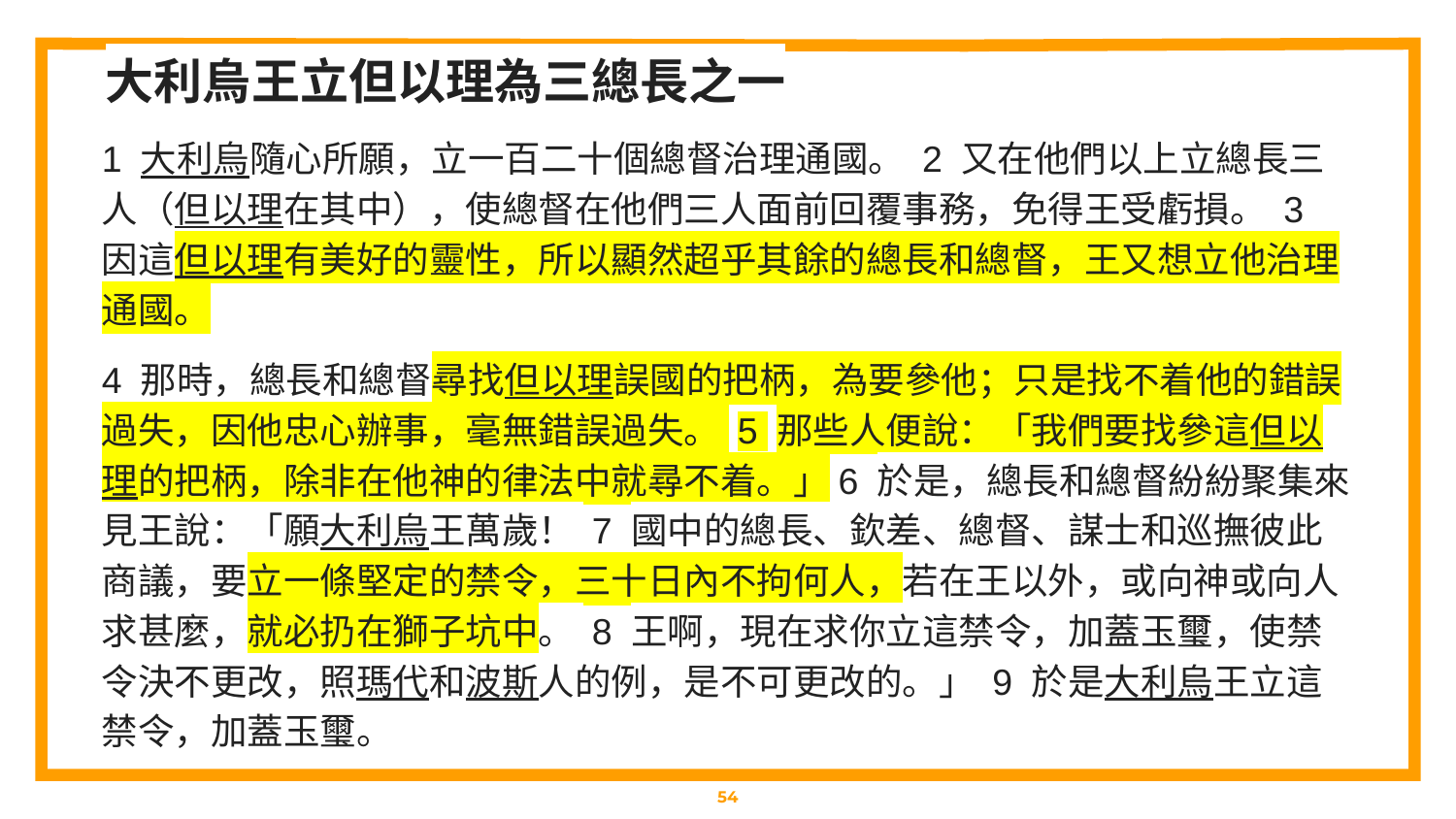

大利烏王立但以理為三總長之一
1 大利烏隨心所願，立一百二十個總督治理通國。 2 又在他們以上立總長三人（但以理在其中），使總督在他們三人面前回覆事務，免得王受虧損。 3 因這但以理有美好的靈性，所以顯然超乎其餘的總長和總督，王又想立他治理通國。
4 那時，總長和總督尋找但以理誤國的把柄，為要參他；只是找不着他的錯誤過失，因他忠心辦事，毫無錯誤過失。 5 那些人便說：「我們要找參這但以理的把柄，除非在他神的律法中就尋不着。」6 於是，總長和總督紛紛聚集來見王說：「願大利烏王萬歲！ 7 國中的總長、欽差、總督、謀士和巡撫彼此商議，要立一條堅定的禁令，三十日內不拘何人，若在王以外，或向神或向人求甚麼，就必扔在獅子坑中。 8 王啊，現在求你立這禁令，加蓋玉璽，使禁令決不更改，照瑪代和波斯人的例，是不可更改的。」 9 於是大利烏王立這禁令，加蓋玉璽。

54